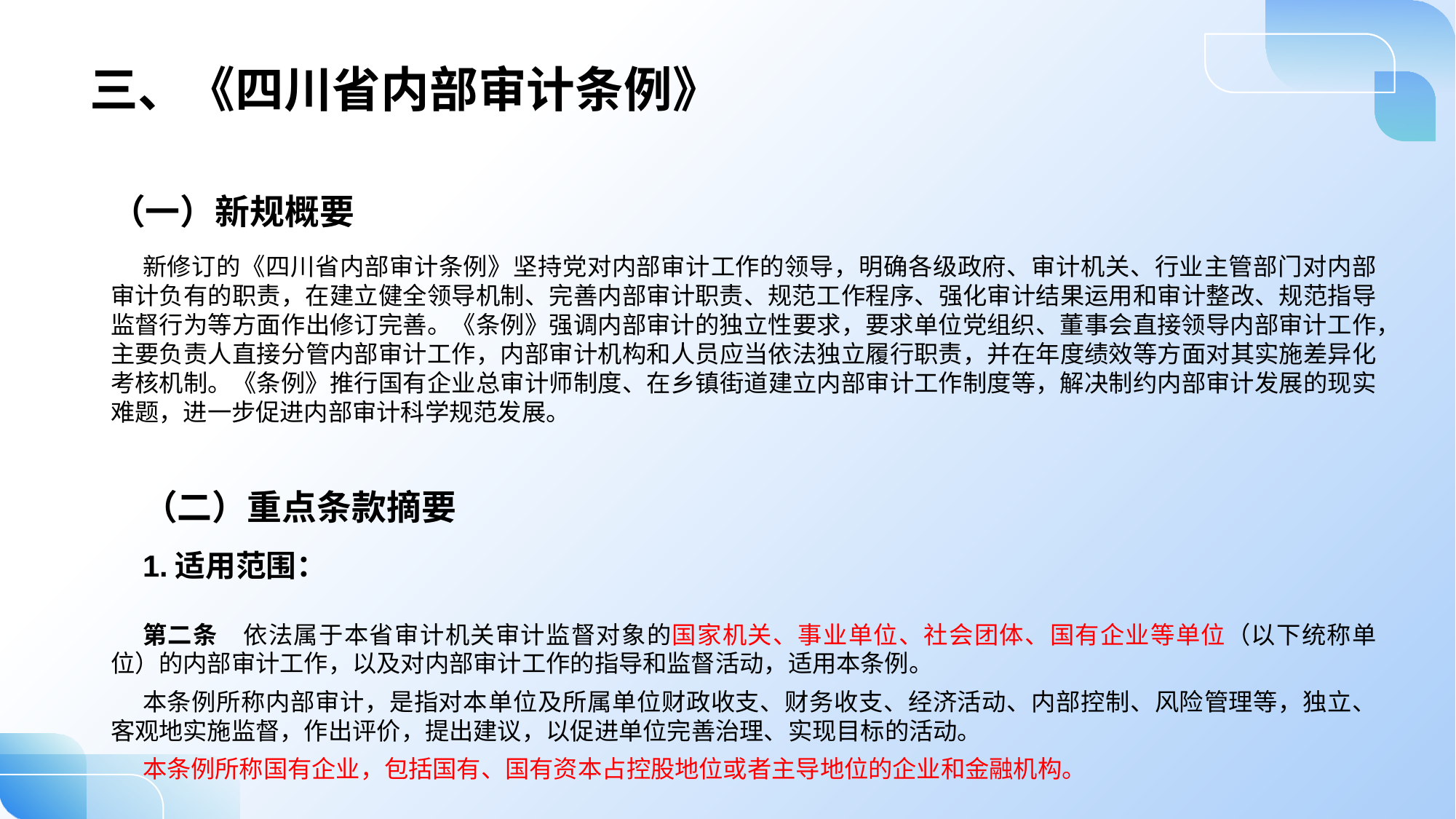

三、《四川省内部审计条例》
（一）新规概要
新修订的《四川省内部审计条例》坚持党对内部审计工作的领导，明确各级政府、审计机关、行业主管部门对内部审计负有的职责，在建立健全领导机制、完善内部审计职责、规范工作程序、强化审计结果运用和审计整改、规范指导监督行为等方面作出修订完善。《条例》强调内部审计的独立性要求，要求单位党组织、董事会直接领导内部审计工作，主要负责人直接分管内部审计工作，内部审计机构和人员应当依法独立履行职责，并在年度绩效等方面对其实施差异化考核机制。《条例》推行国有企业总审计师制度、在乡镇街道建立内部审计工作制度等，解决制约内部审计发展的现实难题，进一步促进内部审计科学规范发展。
（二）重点条款摘要
1.适用范围：

第二条　依法属于本省审计机关审计监督对象的国家机关、事业单位、社会团体、国有企业等单位（以下统称单位）的内部审计工作，以及对内部审计工作的指导和监督活动，适用本条例。
本条例所称内部审计，是指对本单位及所属单位财政收支、财务收支、经济活动、内部控制、风险管理等，独立、客观地实施监督，作出评价，提出建议，以促进单位完善治理、实现目标的活动。
本条例所称国有企业，包括国有、国有资本占控股地位或者主导地位的企业和金融机构。